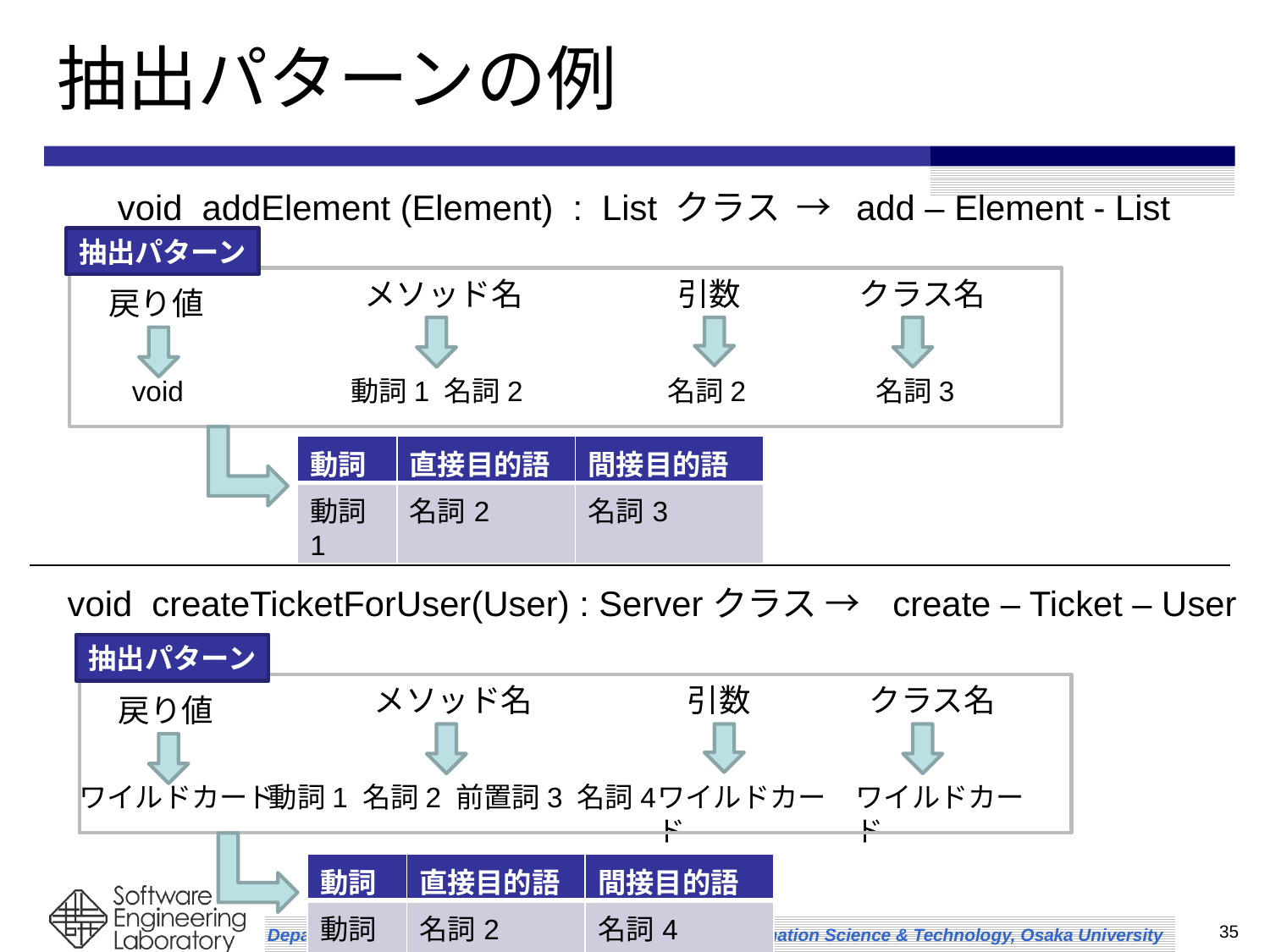

# 抽出パターンの例
void  addElement (Element)  :  List クラス  →  add – Element - List
抽出パターン

メソッド名
引数
クラス名
戻り値

void
動詞1 名詞2
名詞2
名詞3

| 動詞 | 直接目的語 | 間接目的語 |
| --- | --- | --- |
| 動詞1 | 名詞2 | 名詞3 |
void  createTicketForUser(User) : Serverクラス →   create – Ticket – User
抽出パターン

メソッド名
引数
クラス名
戻り値

ワイルドカード
動詞1 名詞2 前置詞3 名詞4
ワイルドカード
ワイルドカード

| 動詞 | 直接目的語 | 間接目的語 |
| --- | --- | --- |
| 動詞1 | 名詞2 | 名詞4 |
35